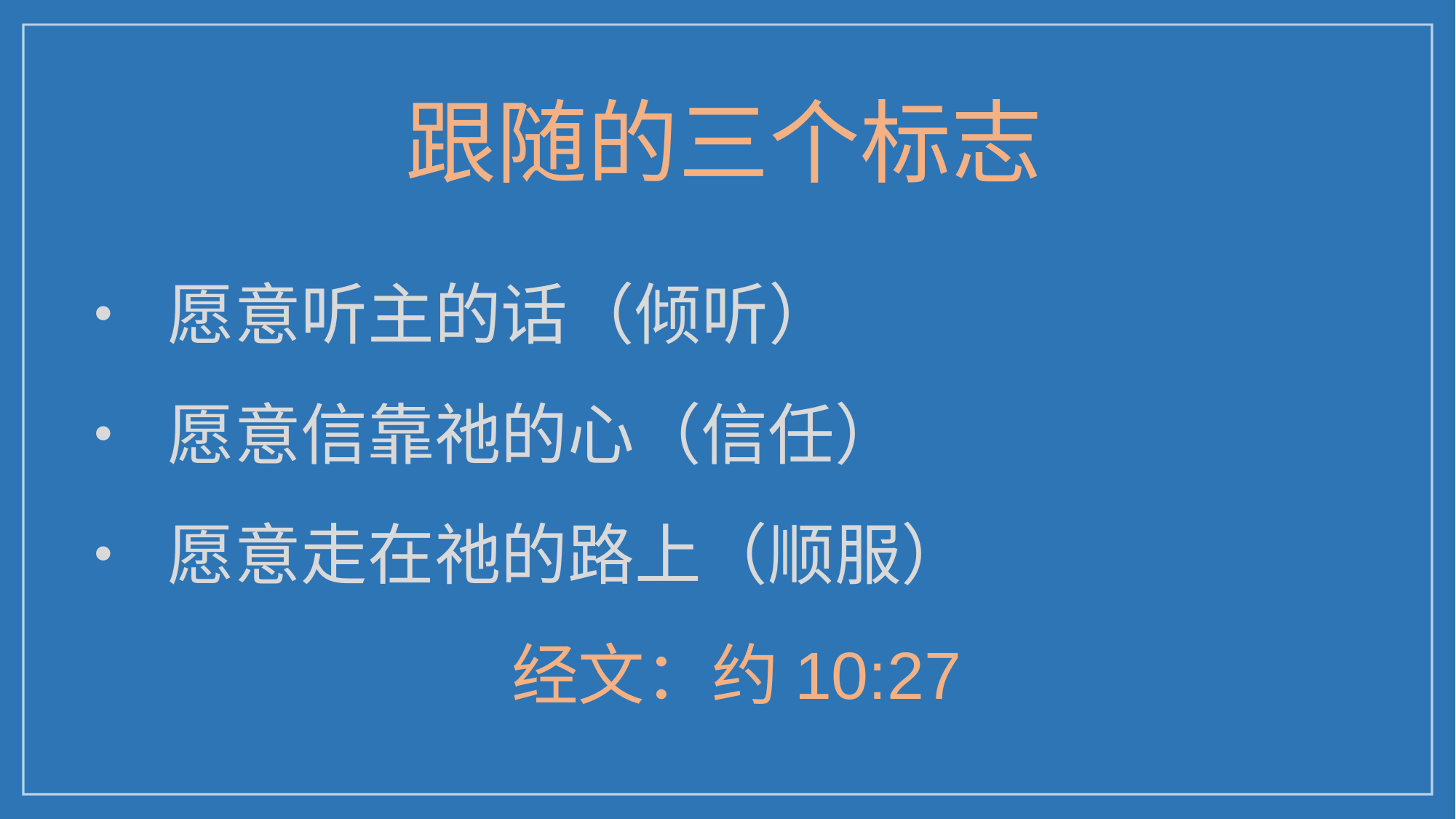

跟随的三个标志
• 愿意听主的话（倾听）
• 愿意信靠祂的心（信任）
• 愿意走在祂的路上（顺服）
经文：约10:27